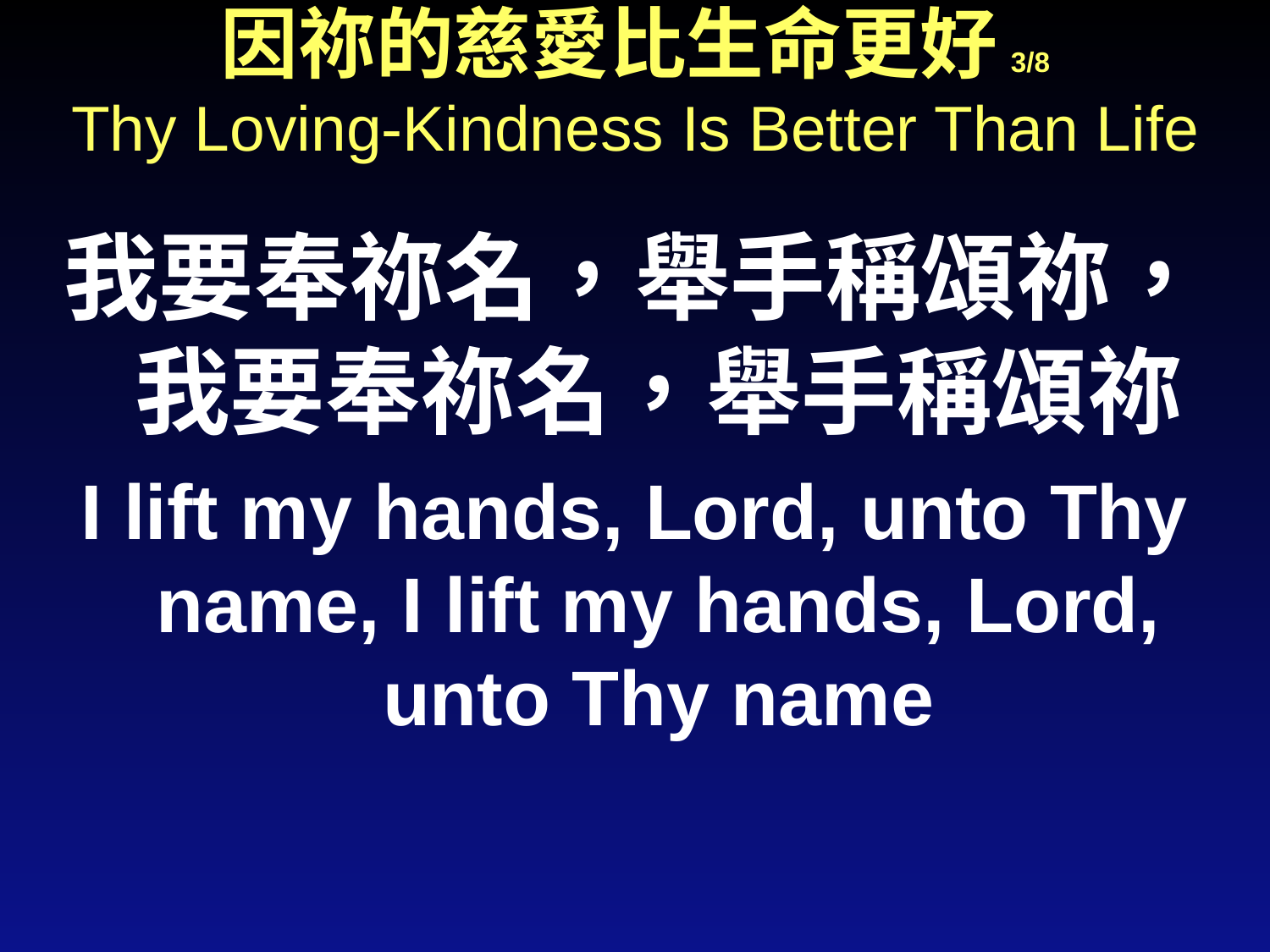

# 因祢的慈愛比生命更好 3/8 Thy Loving-Kindness Is Better Than Life
我要奉祢名，舉手稱頌祢，
我要奉祢名，舉手稱頌祢
I lift my hands, Lord, unto Thy name, I lift my hands, Lord, unto Thy name